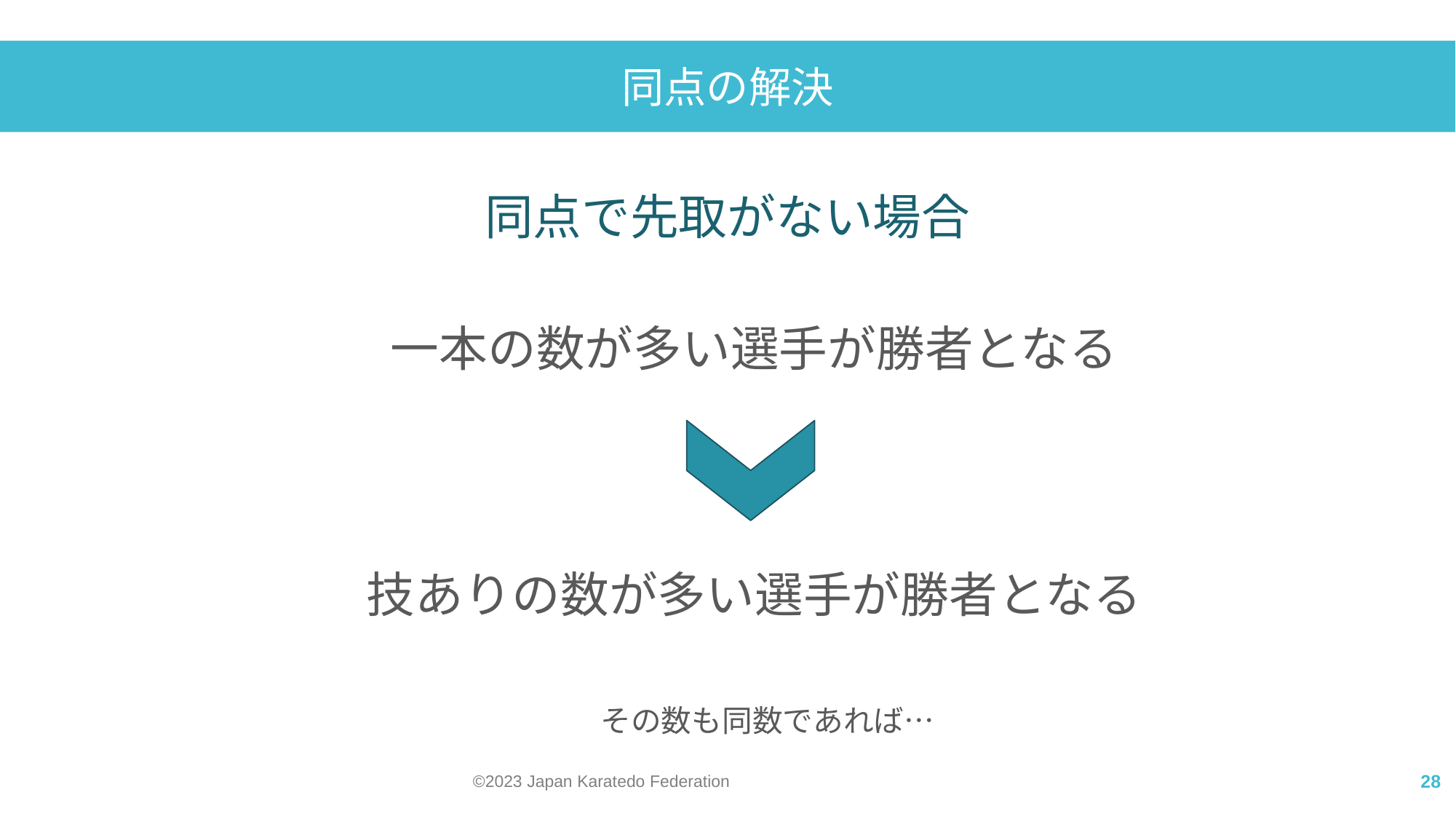

同点の解決
同点で先取がない場合
コンタクト
一本の数が多い選手が勝者となる

技ありの数が多い選手が勝者となる
その数も同数であれば…
©️2023 Japan Karatedo Federation
28